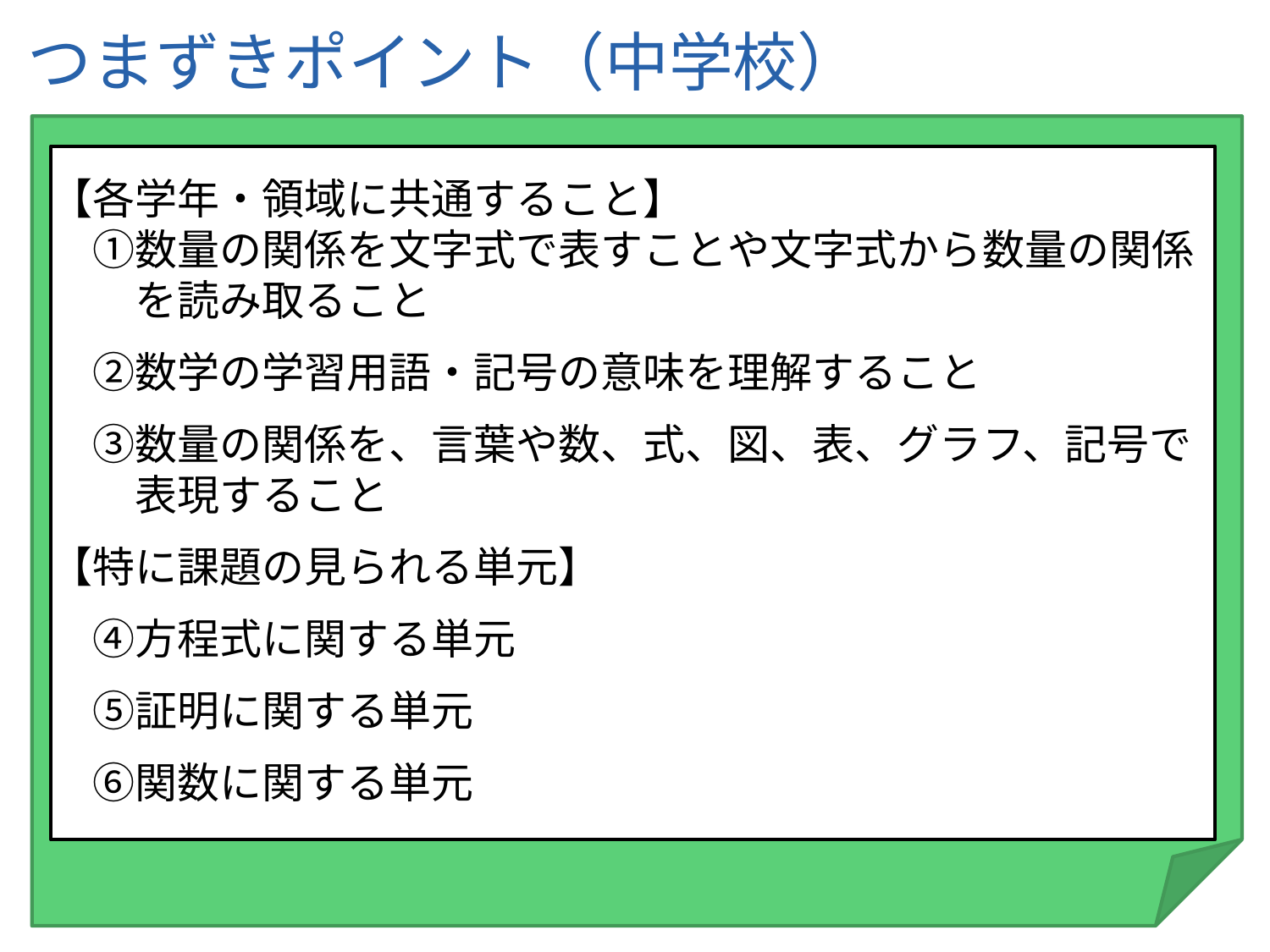

# つまずきポイント（中学校）

【各学年・領域に共通すること】
　①数量の関係を文字式で表すことや文字式から数量の関係
　　を読み取ること
　②数学の学習用語・記号の意味を理解すること
　③数量の関係を、言葉や数、式、図、表、グラフ、記号で
　　表現すること
【特に課題の見られる単元】
　④方程式に関する単元
　⑤証明に関する単元
　⑥関数に関する単元